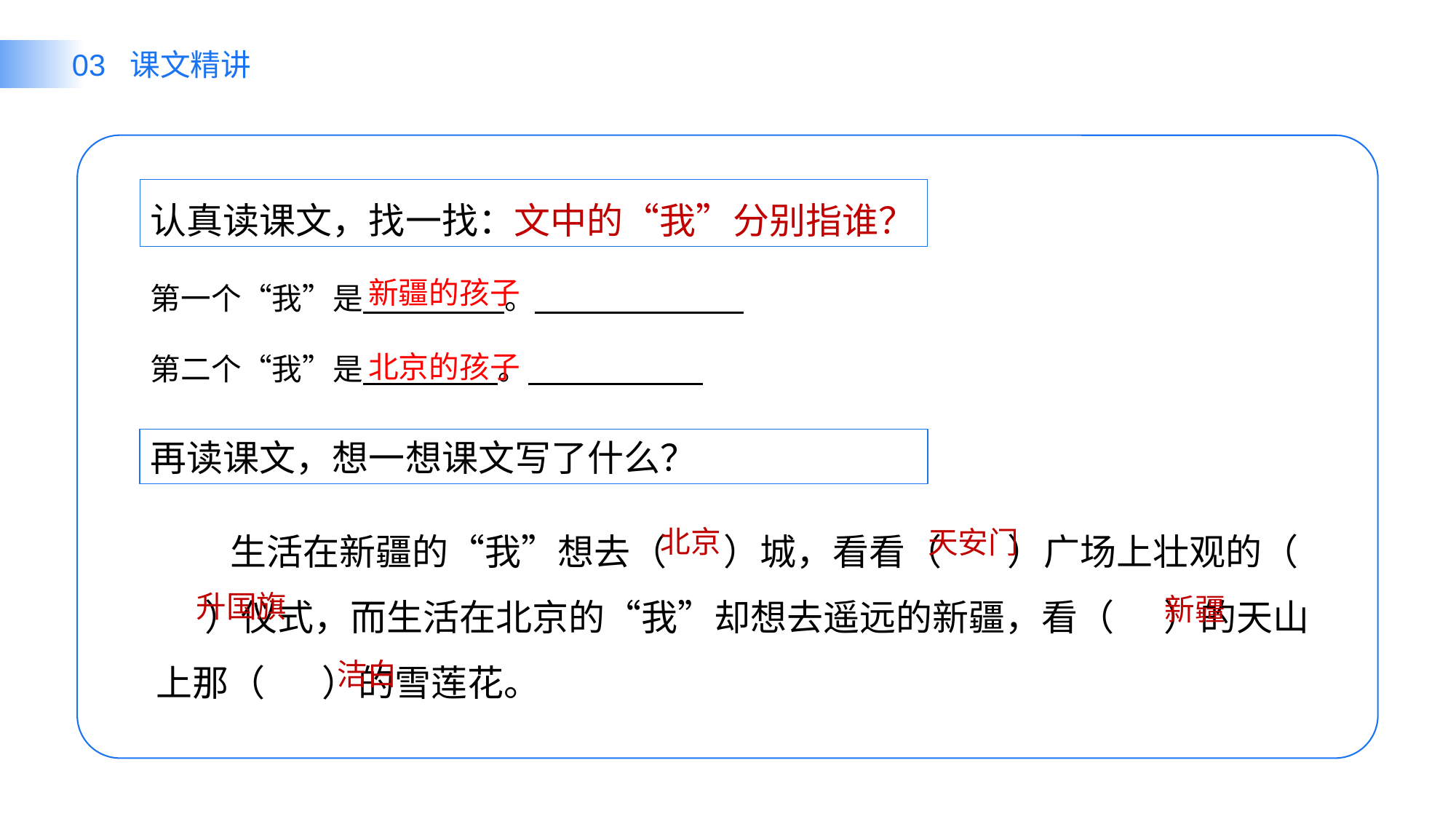

03  课文精讲

认真读课文，找一找：文中的“我”分别指谁？
第一个“我”是                     。
新疆的孩子
第二个“我”是                    。
北京的孩子
再读课文，想一想课文写了什么？
        生活在新疆的“我”想去（       ）城，看看（        ）广场上壮观的（        ）仪式，而生活在北京的“我”却想去遥远的新疆，看（      ）的天山上那（       ）的雪莲花。
北京
天安门
升国旗
新疆
洁白